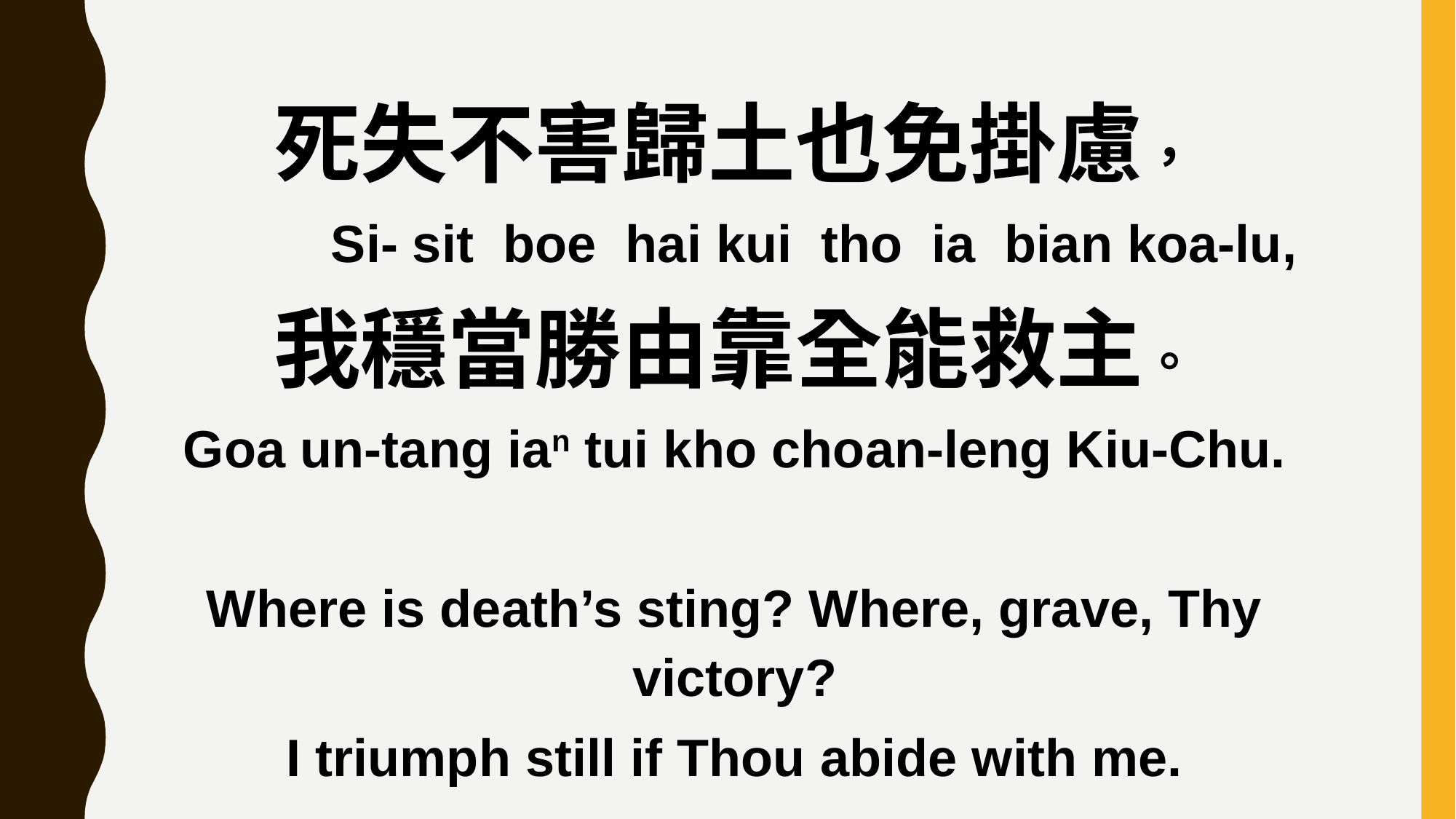

死失不害歸土也免掛慮，
           Si- sit  boe  hai kui  tho  ia  bian koa-lu,
我穩當勝由靠全能救主。
Goa un-tang ian tui kho choan-leng Kiu-Chu.

Where is death’s sting? Where, grave, Thy victory?
I triumph still if Thou abide with me.